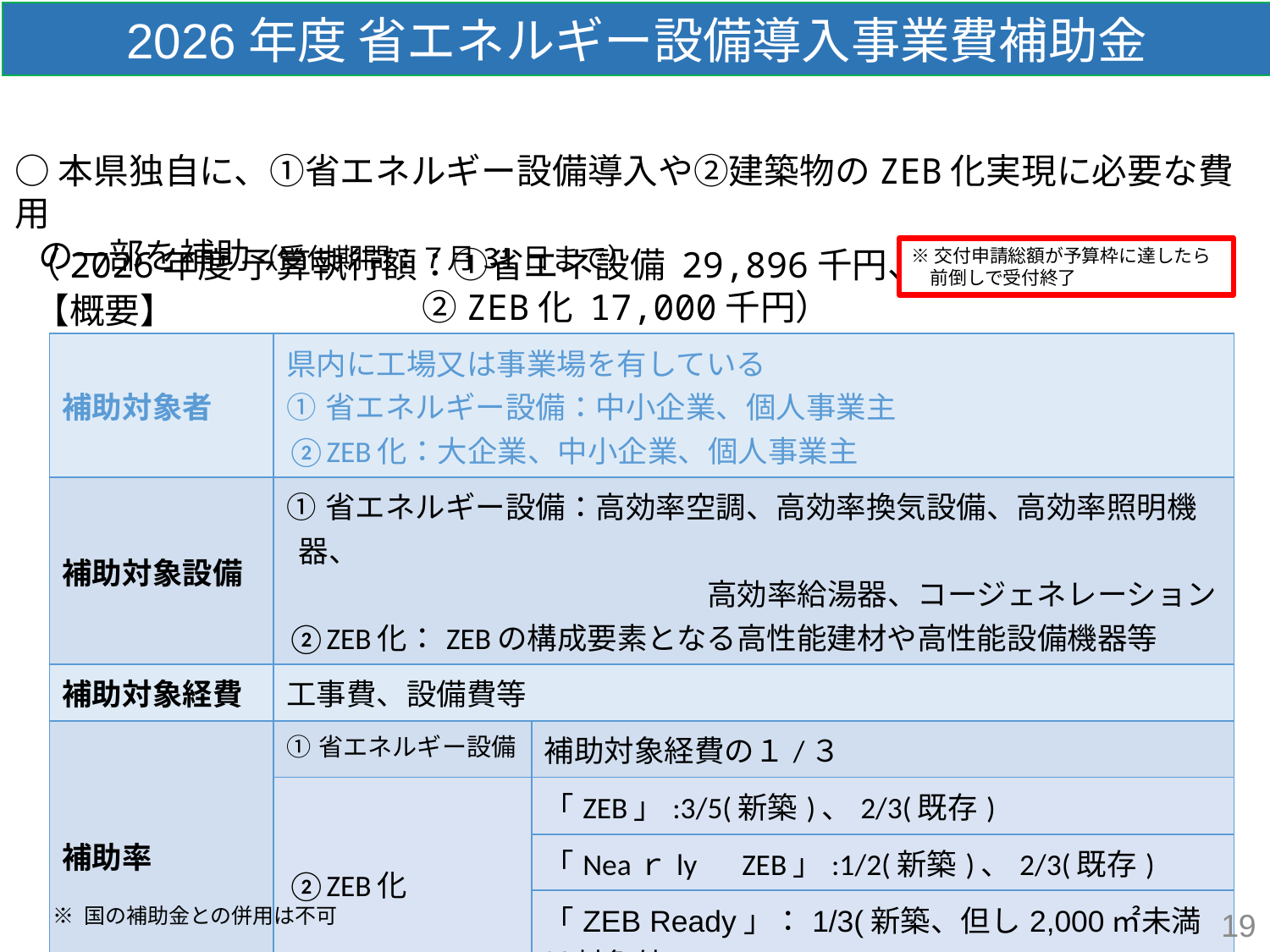

2026年度 省エネルギー設備導入事業費補助金
資料5-2
○本県独自に、①省エネルギー設備導入や②建築物のZEB化実現に必要な費用
  の一部を補助（受付期間：７月31日まで）
（2026年度 予算執行額：①省エネ設備 29,896千円、
　　　　　　　　　　　 ②ZEB化 17,000千円）
※交付申請総額が予算枠に達したら
　前倒しで受付終了
【概要】
| 補助対象者 | 県内に工場又は事業場を有している ①省エネルギー設備：中小企業、個人事業主 ②ZEB化：大企業、中小企業、個人事業主 |  |
| --- | --- | --- |
| 補助対象設備 | ①省エネルギー設備：高効率空調、高効率換気設備、高効率照明機器、 　　　　　　　　　　　　　　高効率給湯器、コージェネレーション ②ZEB化：ZEBの構成要素となる高性能建材や高性能設備機器等 |  |
| 補助対象経費 | 工事費、設備費等 |  |
| 補助率 | ①省エネルギー設備 | 補助対象経費の１/３ |
|  | ②ZEB化 | 「ZEB」:3/5(新築)、2/3(既存) |
|  |  | 「Neaｒly　ZEB」:1/2(新築)、2/3(既存) |
|  |  | 「ZEB Ready」：1/3(新築、但し2,000㎡未満は対象外) |
| 補助限度額 | ①省エネルギー設備：７００万円、　②ZEB化：１，７００万円 |  |
※ 国の補助金との併用は不可
19